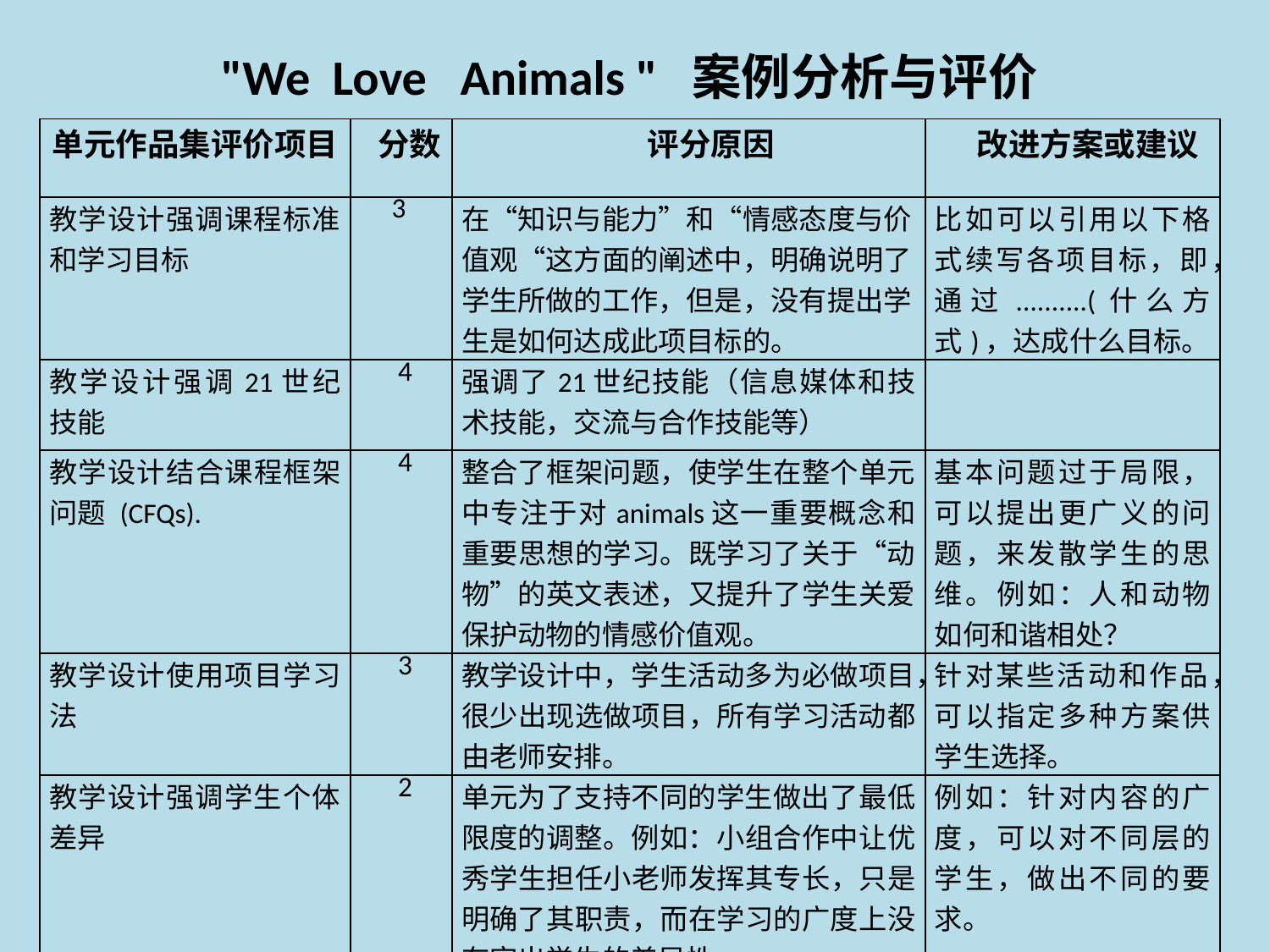

"We  Love   Animals "  案例分析与评价
| 单元作品集评价项目 | 分数 | 评分原因 | 改进方案或建议 |
| --- | --- | --- | --- |
| 教学设计强调课程标准和学习目标 | 3 | 在“知识与能力”和“情感态度与价值观“这方面的阐述中，明确说明了学生所做的工作，但是，没有提出学生是如何达成此项目标的。 | 比如可以引用以下格式续写各项目标，即，通过..........(什么方式)，达成什么目标。 |
| 教学设计强调21世纪技能 | 4 | 强调了21世纪技能（信息媒体和技术技能，交流与合作技能等） |  |
| 教学设计结合课程框架问题 (CFQs). | 4 | 整合了框架问题，使学生在整个单元中专注于对animals这一重要概念和重要思想的学习。既学习了关于“动物”的英文表述，又提升了学生关爱保护动物的情感价值观。 | 基本问题过于局限，可以提出更广义的问题，来发散学生的思维。例如：人和动物如何和谐相处？ |
| 教学设计使用项目学习法 | 3 | 教学设计中，学生活动多为必做项目，很少出现选做项目，所有学习活动都由老师安排。 | 针对某些活动和作品，可以指定多种方案供学生选择。 |
| 教学设计强调学生个体差异 | 2 | 单元为了支持不同的学生做出了最低限度的调整。例如：小组合作中让优秀学生担任小老师发挥其专长，只是明确了其职责，而在学习的广度上没有突出学生的差异性。 | 例如：针对内容的广度，可以对不同层的学生，做出不同的要求。 |